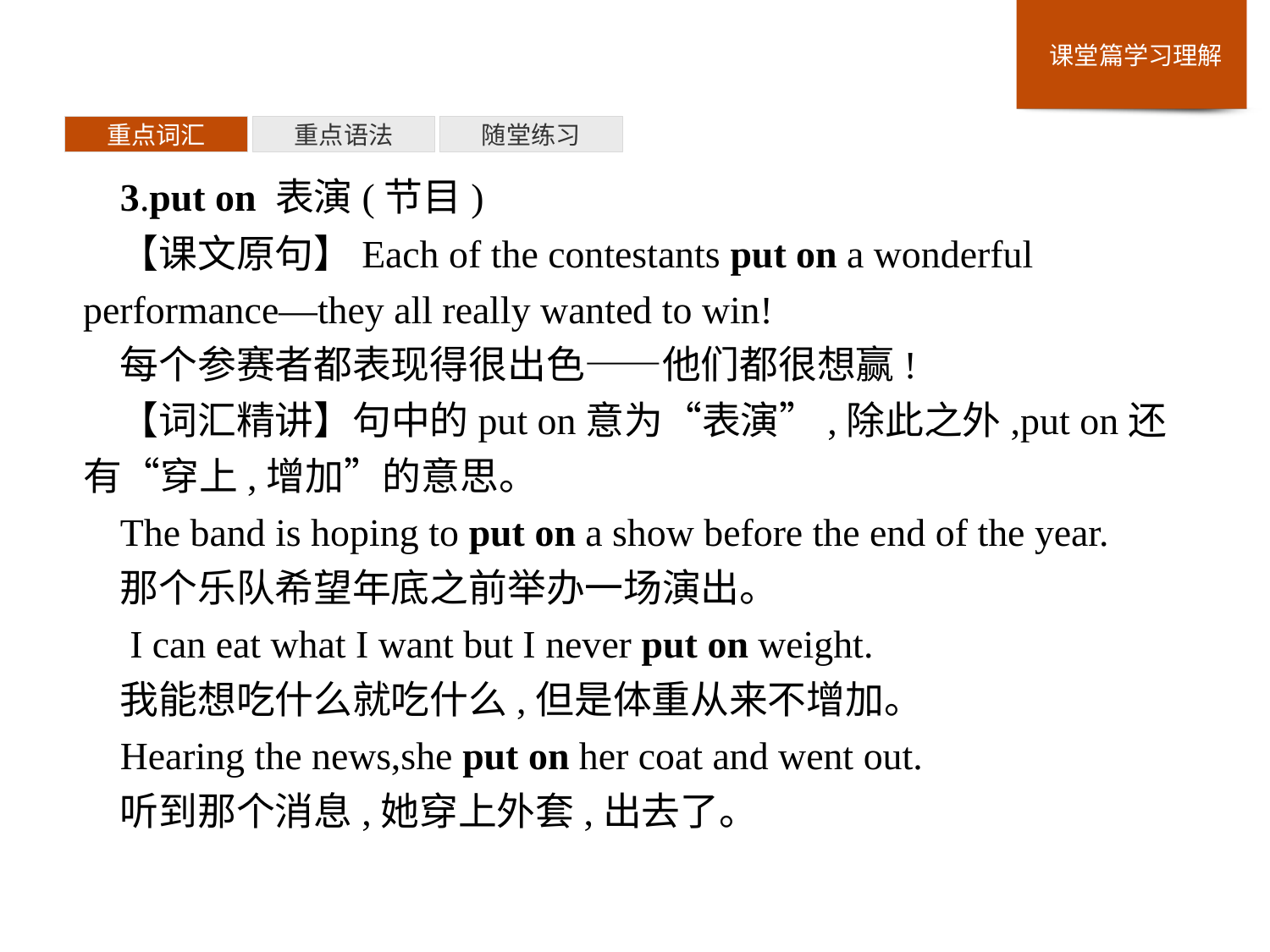

重点词汇
重点语法
随堂练习
3.put on 表演(节目)
【课文原句】Each of the contestants put on a wonderful performance—they all really wanted to win!
每个参赛者都表现得很出色——他们都很想赢!
【词汇精讲】句中的put on意为“表演”,除此之外,put on还有“穿上,增加”的意思。
The band is hoping to put on a show before the end of the year.
那个乐队希望年底之前举办一场演出。
 I can eat what I want but I never put on weight.
我能想吃什么就吃什么,但是体重从来不增加。
Hearing the news,she put on her coat and went out.
听到那个消息,她穿上外套,出去了。